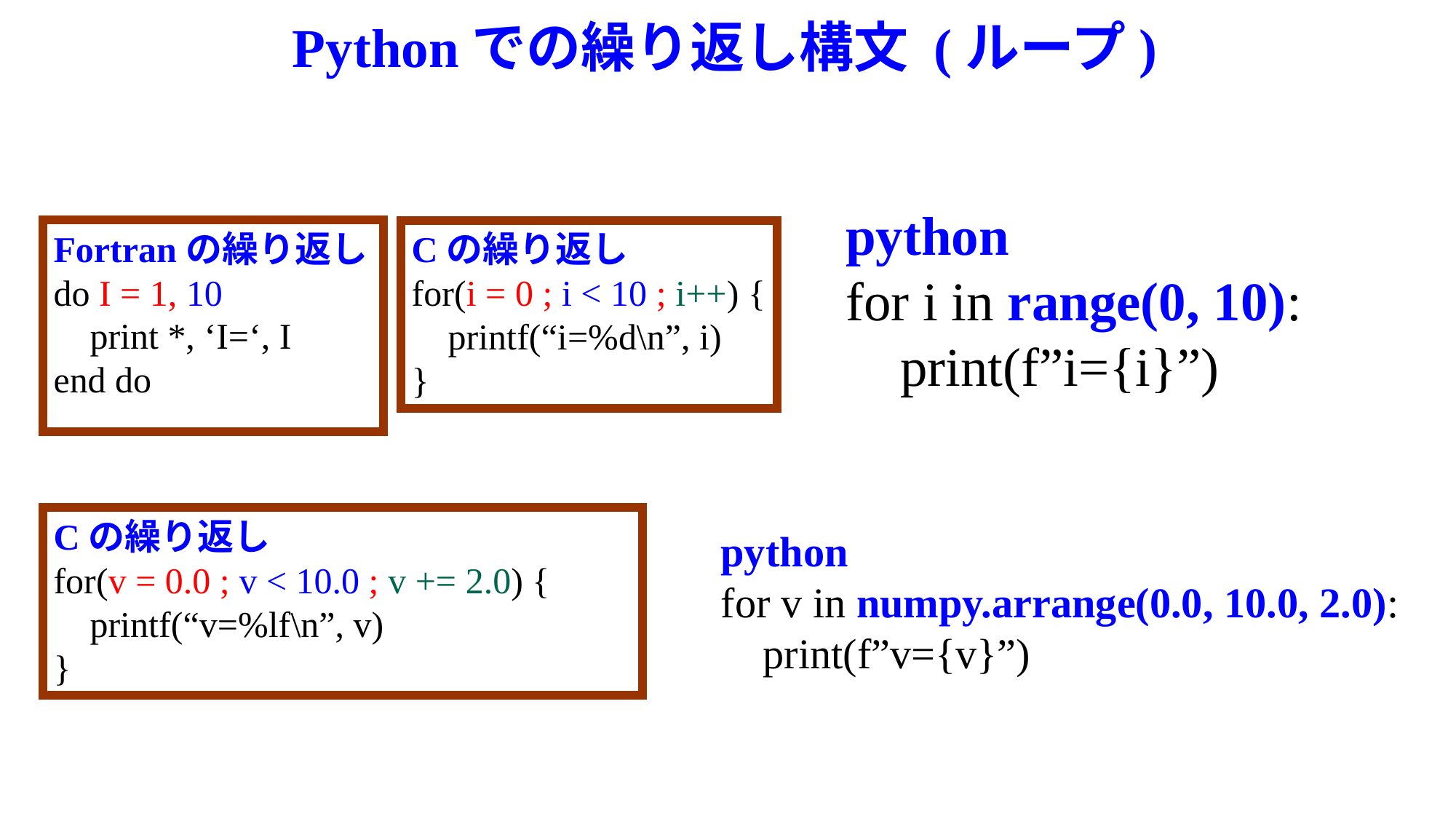

# Pythonでの繰り返し構文 (ループ)
python
for i in range(0, 10):
    print(f”i={i}”)

Fortranの繰り返し
do I = 1, 10
    print *, ‘I=‘, I
end do
Cの繰り返し
for(i = 0 ; i < 10 ; i++) {
    printf(“i=%d\n”, i)
}
Cの繰り返し
for(v = 0.0 ; v < 10.0 ; v += 2.0) {
    printf(“v=%lf\n”, v)
}
python
for v in numpy.arrange(0.0, 10.0, 2.0):
    print(f”v={v}”)